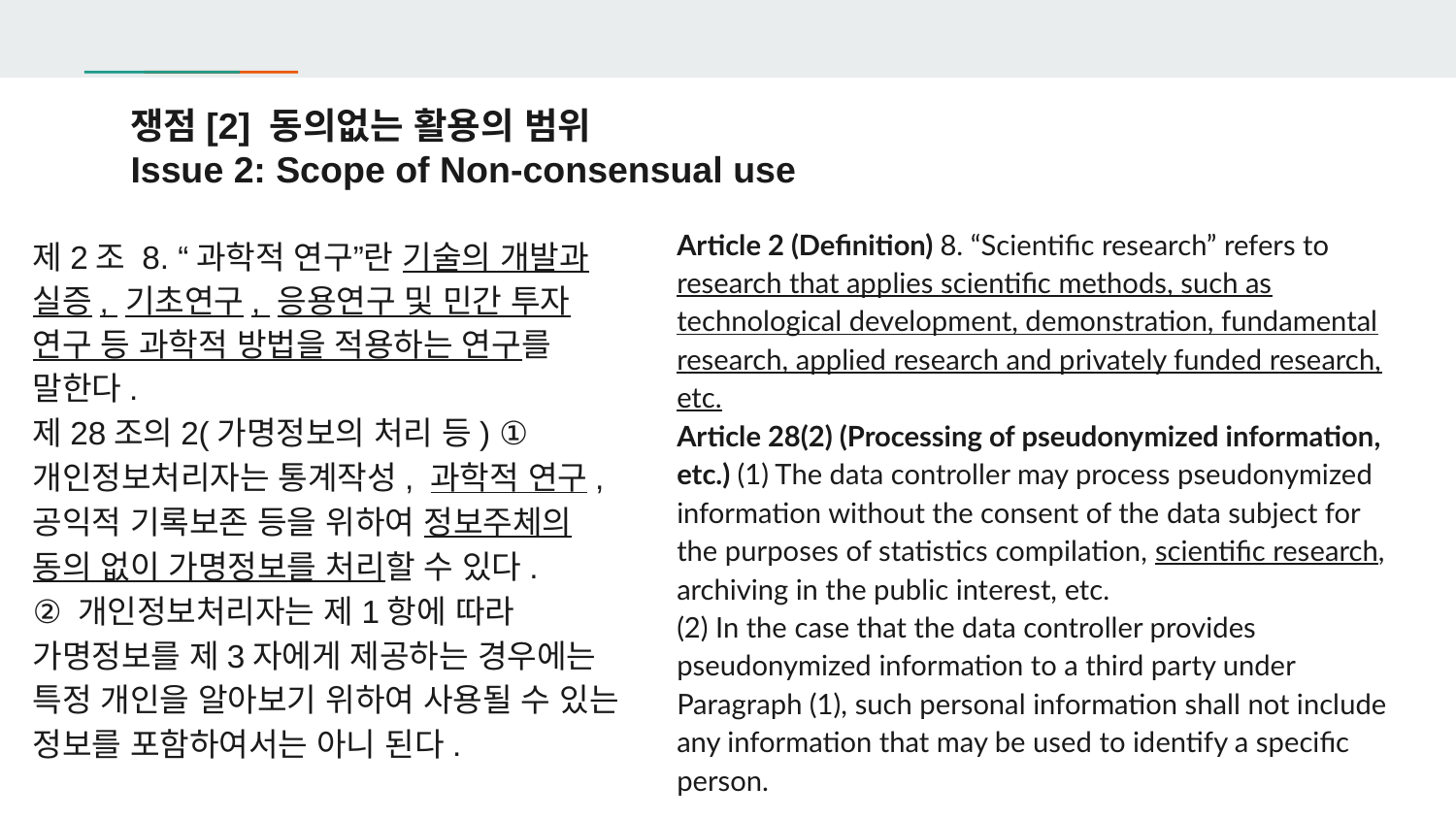

# 쟁점[2] 동의없는 활용의 범위 Issue 2: Scope of Non-consensual use
Article 2 (Definition) 8. “Scientific research” refers to research that applies scientific methods, such as technological development, demonstration, fundamental research, applied research and privately funded research, etc.
Article 28(2) (Processing of pseudonymized information, etc.) (1) The data controller may process pseudonymized information without the consent of the data subject for the purposes of statistics compilation, scientific research, archiving in the public interest, etc.
(2) In the case that the data controller provides pseudonymized information to a third party under Paragraph (1), such personal information shall not include any information that may be used to identify a specific person.
제2조 8. “과학적 연구”란 기술의 개발과 실증, 기초연구, 응용연구 및 민간 투자 연구 등 과학적 방법을 적용하는 연구를 말한다.
제28조의2(가명정보의 처리 등) ① 개인정보처리자는 통계작성, 과학적 연구, 공익적 기록보존 등을 위하여 정보주체의 동의 없이 가명정보를 처리할 수 있다.
② 개인정보처리자는 제1항에 따라 가명정보를 제3자에게 제공하는 경우에는 특정 개인을 알아보기 위하여 사용될 수 있는 정보를 포함하여서는 아니 된다.